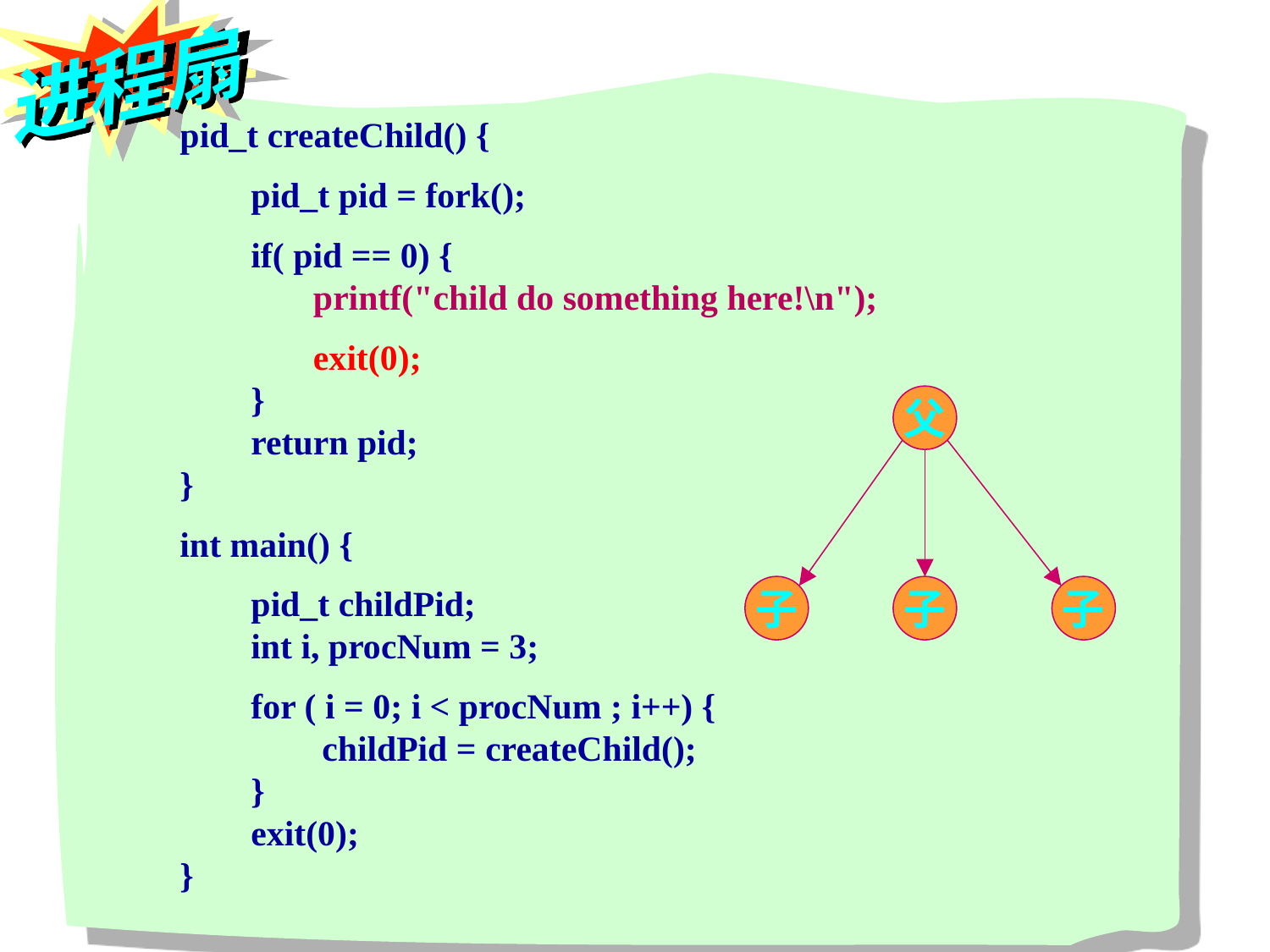

进程扇

pid_t createChild() {
        pid_t pid = fork();
        if( pid == 0) {
               printf("child do something here!\n");
               exit(0);
        }
        return pid;
}
int main() {
        pid_t childPid;
        int i, procNum = 3;
        for ( i = 0; i < procNum ; i++) {
                childPid = createChild();
        }
        exit(0);
}
父
子
子
子